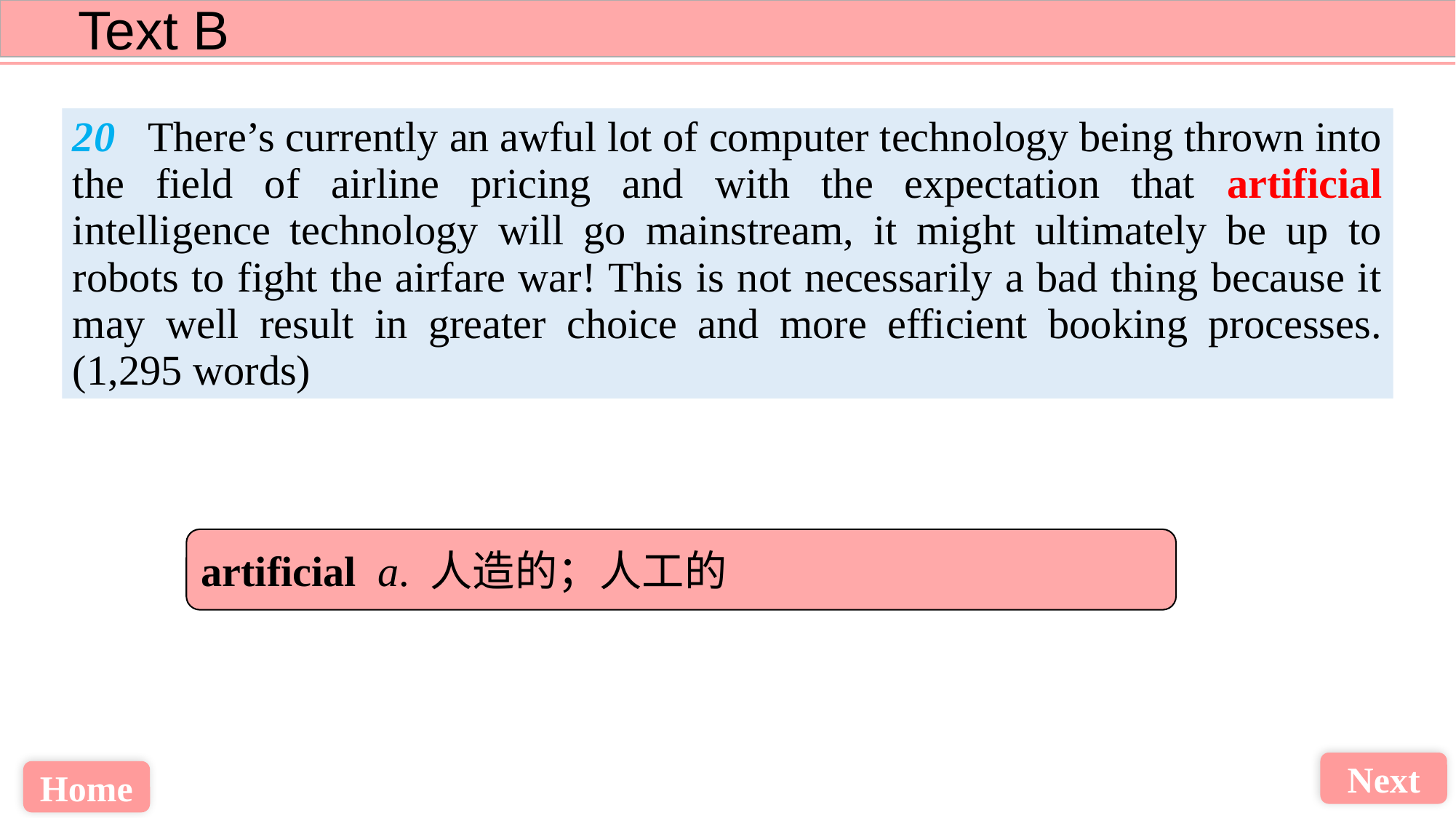

20   There’s currently an awful lot of computer technology being thrown into the field of airline pricing and with the expectation that artificial intelligence technology will go mainstream, it might ultimately be up to robots to fight the airfare war! This is not necessarily a bad thing because it may well result in greater choice and more efficient booking processes. (1,295 words)

artificial  a. 人造的；人工的
Next